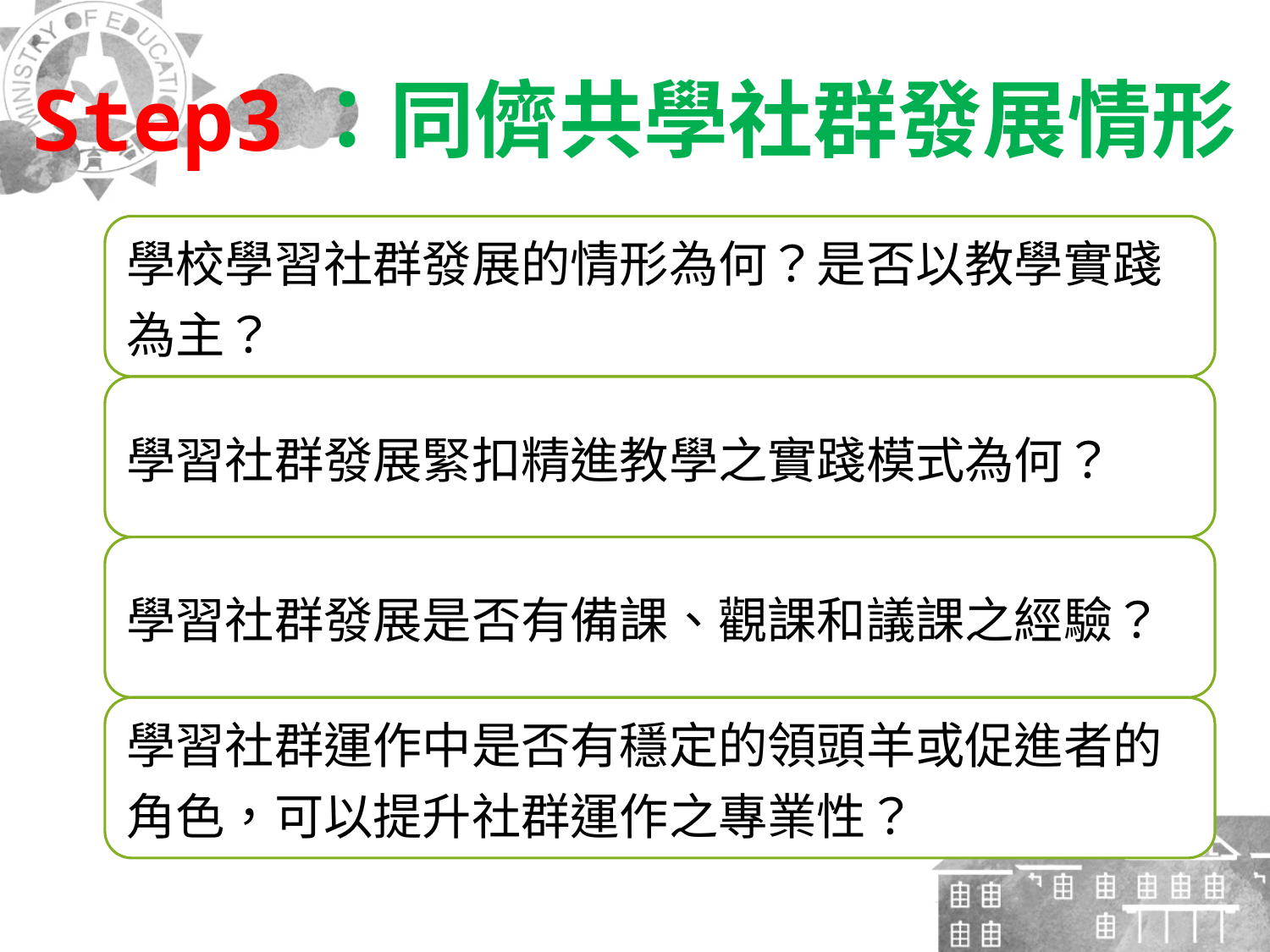

Step3：同儕共學社群發展情形
學校學習社群發展的情形為何？是否以教學實踐為主？
學習社群發展緊扣精進教學之實踐模式為何？
學習社群發展是否有備課、觀課和議課之經驗？
學習社群運作中是否有穩定的領頭羊或促進者的角色，可以提升社群運作之專業性？